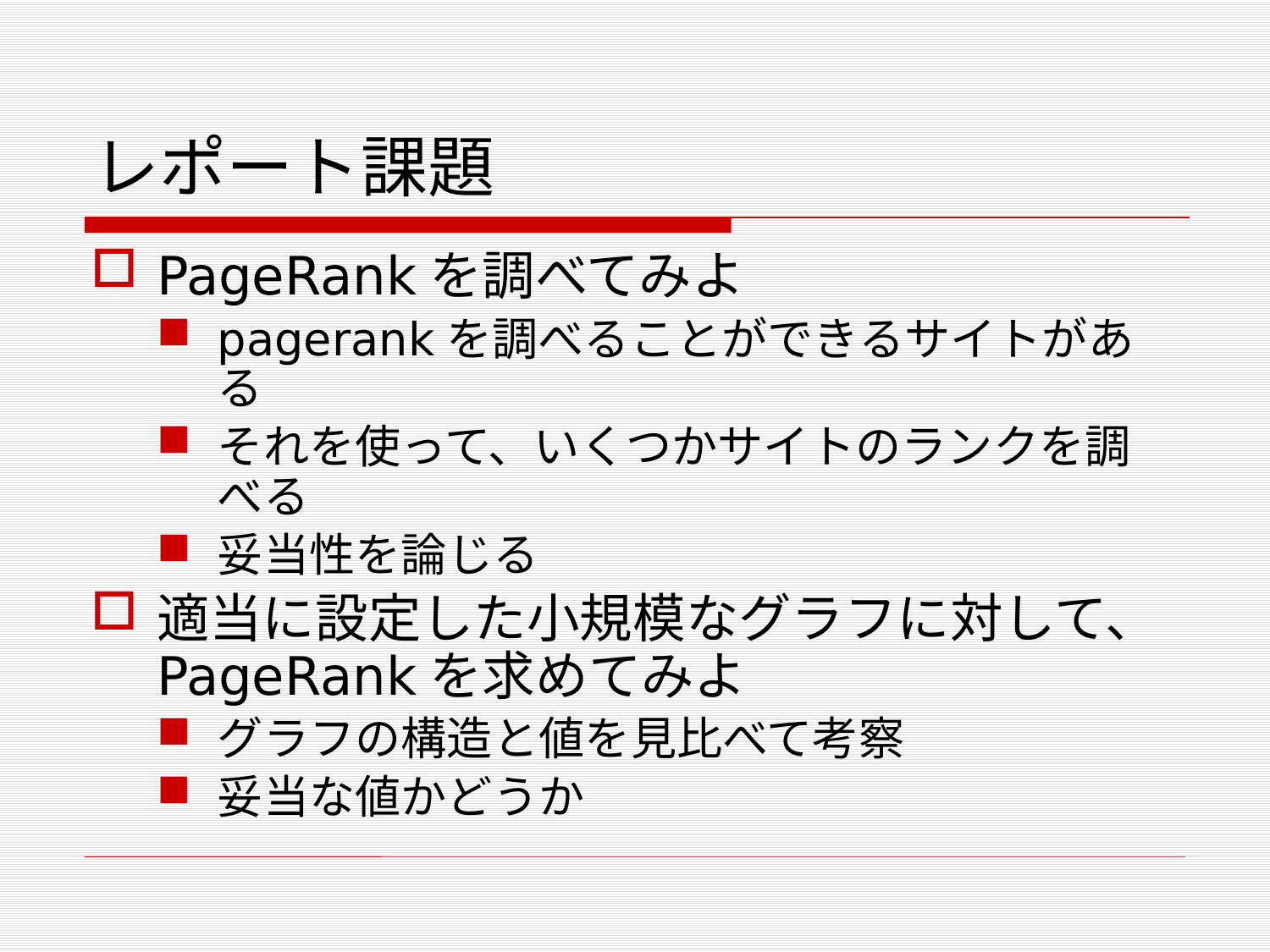

# レポート課題
PageRankを調べてみよ
pagerankを調べることができるサイトがある
それを使って、いくつかサイトのランクを調べる
妥当性を論じる
適当に設定した小規模なグラフに対して、PageRankを求めてみよ
グラフの構造と値を見比べて考察
妥当な値かどうか